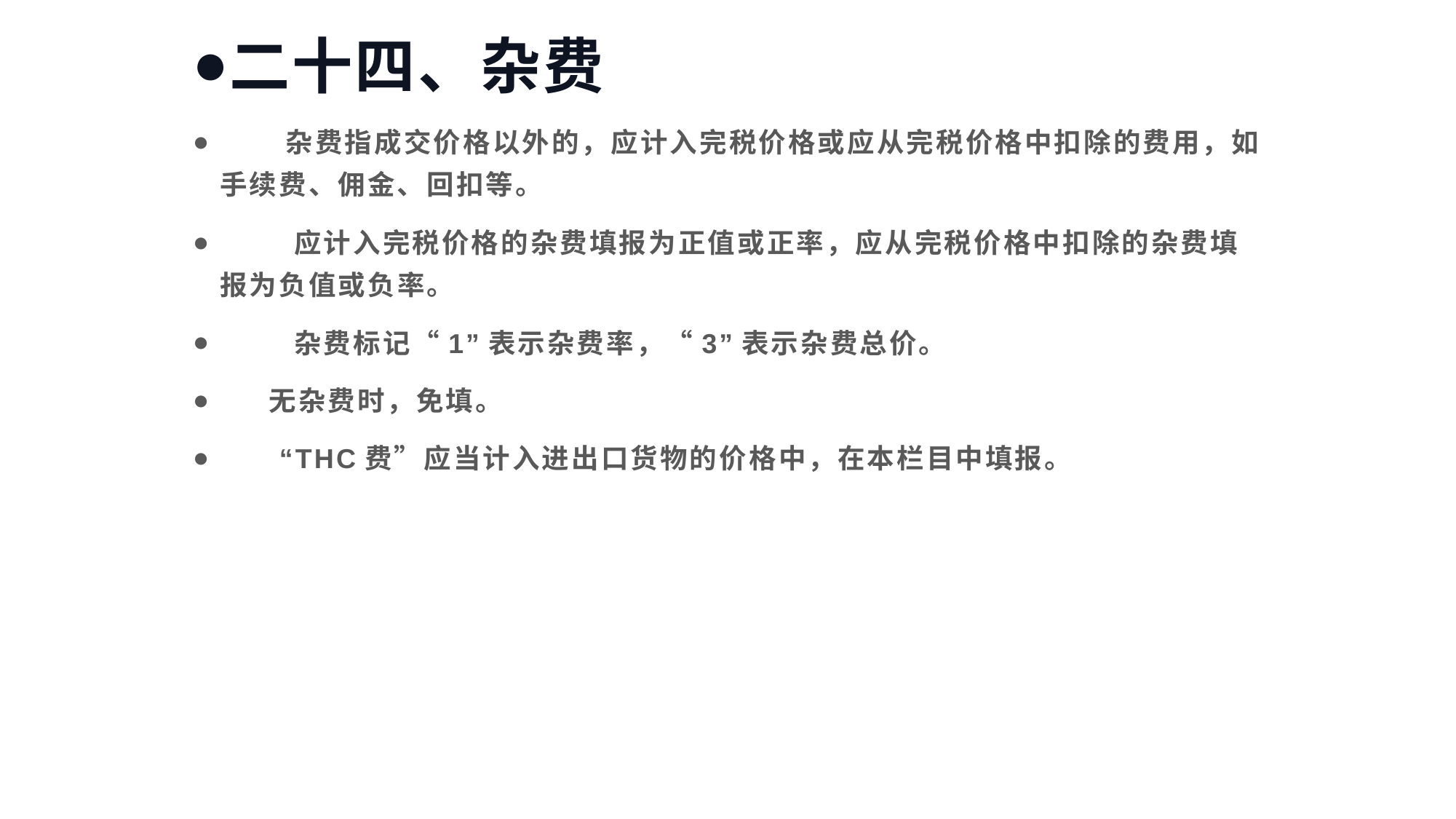

二十四、杂费
       杂费指成交价格以外的，应计入完税价格或应从完税价格中扣除的费用，如手续费、佣金、回扣等。
        应计入完税价格的杂费填报为正值或正率，应从完税价格中扣除的杂费填报为负值或负率。
        杂费标记“1”表示杂费率，“3”表示杂费总价。
     无杂费时，免填。
      “THC费”应当计入进出口货物的价格中，在本栏目中填报。